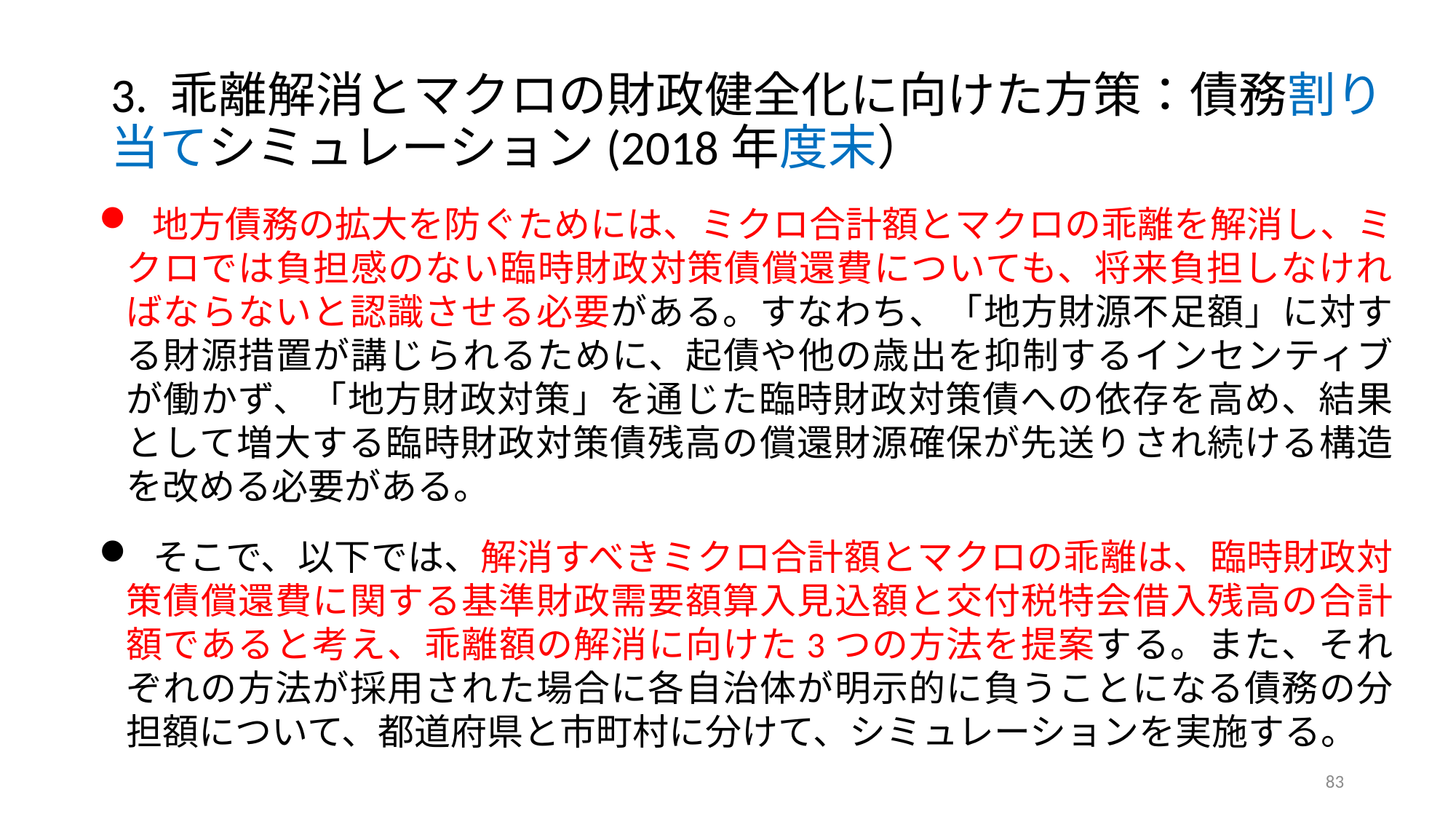

# 3. 乖離解消とマクロの財政健全化に向けた方策：債務割り当てシミュレーション(2018年度末）
 地方債務の拡大を防ぐためには、ミクロ合計額とマクロの乖離を解消し、ミクロでは負担感のない臨時財政対策債償還費についても、将来負担しなければならないと認識させる必要がある。すなわち、「地方財源不足額」に対する財源措置が講じられるために、起債や他の歳出を抑制するインセンティブが働かず、「地方財政対策」を通じた臨時財政対策債への依存を高め、結果として増大する臨時財政対策債残高の償還財源確保が先送りされ続ける構造を改める必要がある。
 そこで、以下では、解消すべきミクロ合計額とマクロの乖離は、臨時財政対策債償還費に関する基準財政需要額算入見込額と交付税特会借入残高の合計額であると考え、乖離額の解消に向けた3つの方法を提案する。また、それぞれの方法が採用された場合に各自治体が明示的に負うことになる債務の分担額について、都道府県と市町村に分けて、シミュレーションを実施する。

83